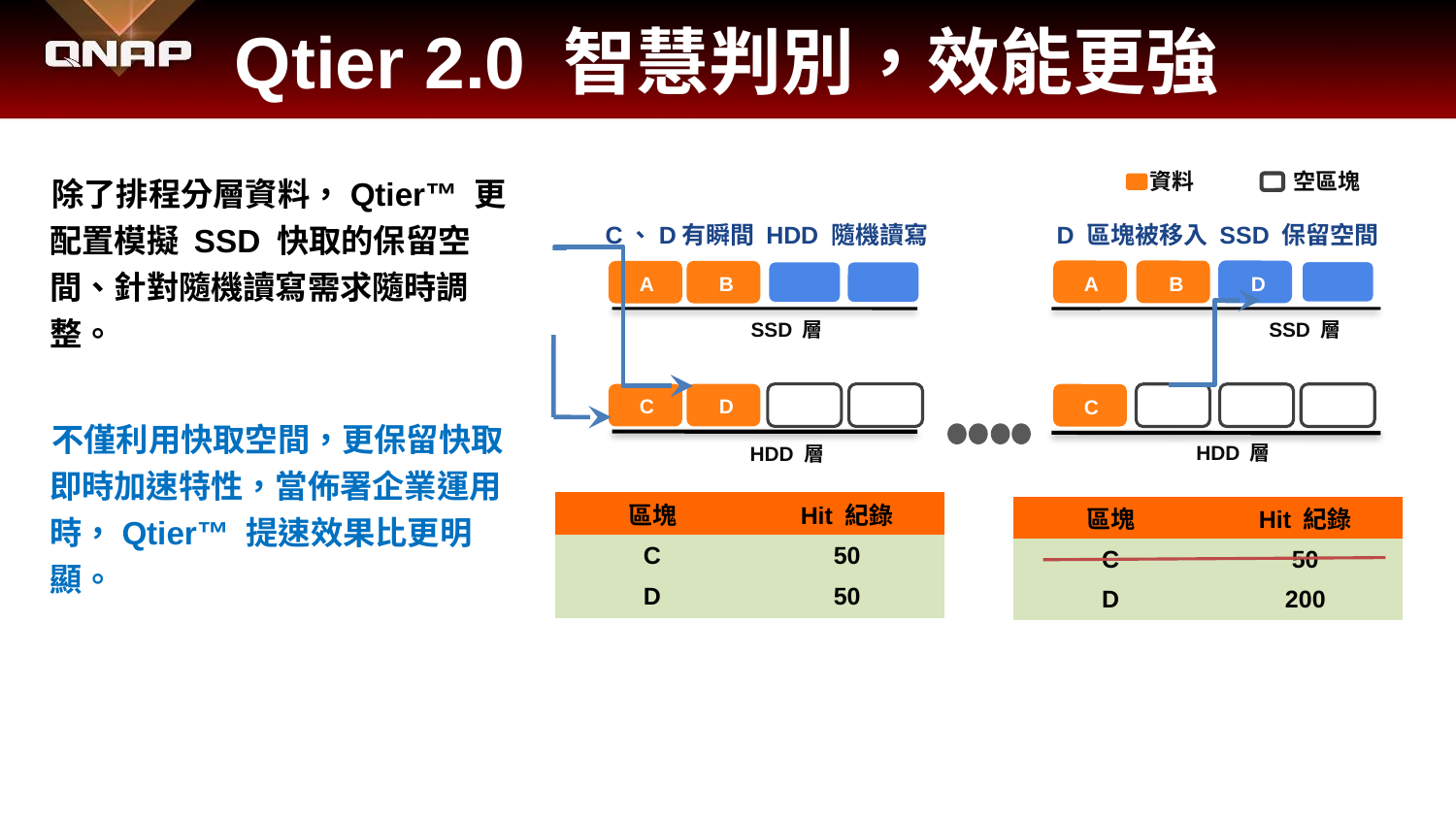

# Qtier 2.0 智慧判別，效能更強
除了排程分層資料，Qtier™ 更配置模擬 SSD 快取的保留空間、針對隨機讀寫需求隨時調整。

不僅利用快取空間，更保留快取即時加速特性，當佈署企業運用時，Qtier™ 提速效果比更明顯。

資料

空區塊

C、D有瞬間 HDD 隨機讀寫
D 區塊被移入 SSD 保留空間

A
B
A
B
D
SSD 層
SSD 層

C
D
C

HDD 層
HDD 層
| 區塊 | Hit 紀錄 |
| --- | --- |
| C | 50 |
| D | 50 |
| 區塊 | Hit 紀錄 |
| --- | --- |
| C | 50 |
| D | 200 |